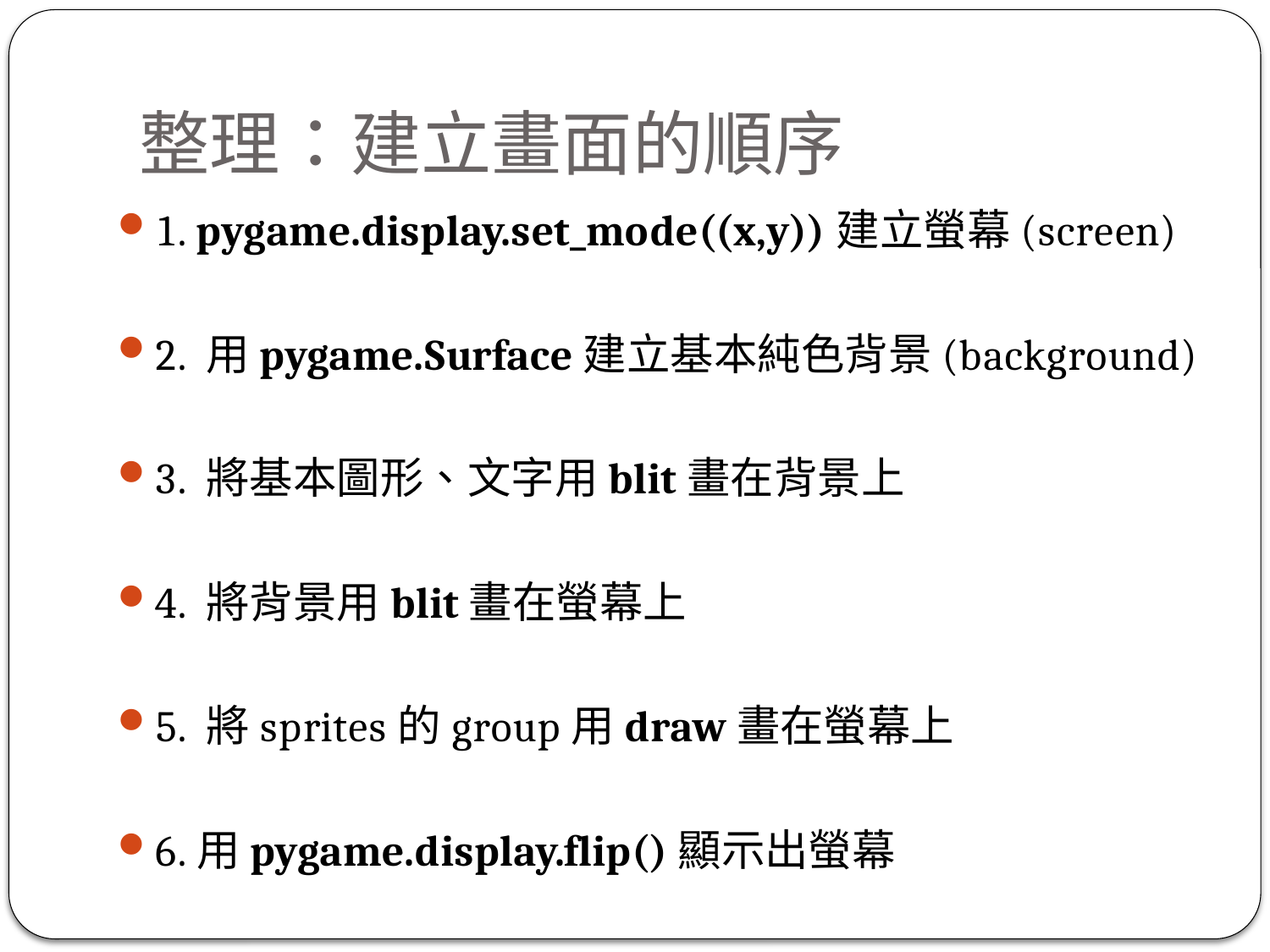

# 整理：建立畫面的順序
1. pygame.display.set_mode((x,y))建立螢幕(screen)

2. 用pygame.Surface建立基本純色背景(background)

3. 將基本圖形、文字用blit畫在背景上

4. 將背景用blit畫在螢幕上

5. 將sprites的group用draw畫在螢幕上

6.用pygame.display.flip()顯示出螢幕